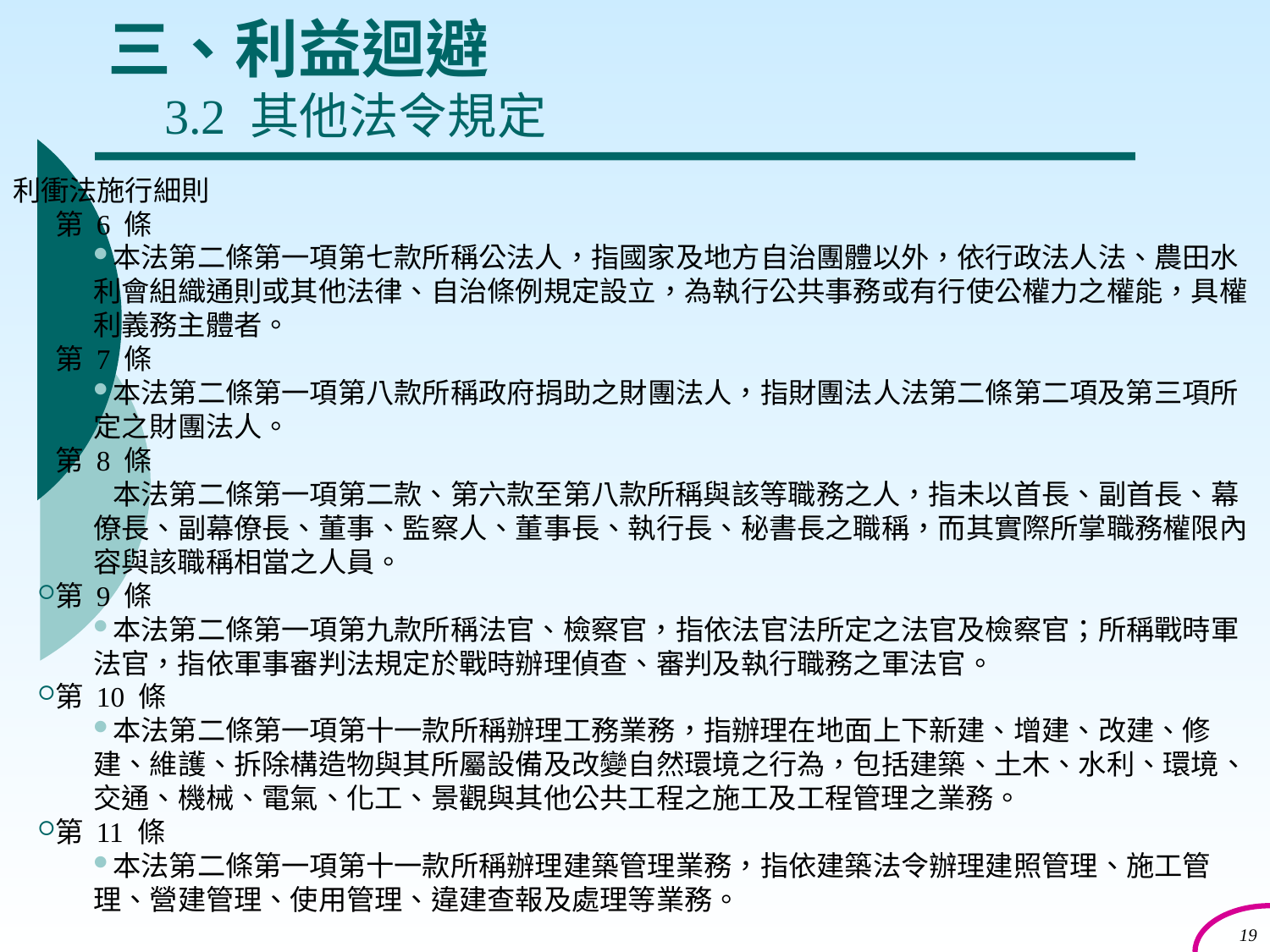

# 三、利益迴避 3.2 其他法令規定
利衝法施行細則
第 6 條
本法第二條第一項第七款所稱公法人，指國家及地方自治團體以外，依行政法人法、農田水利會組織通則或其他法律、自治條例規定設立，為執行公共事務或有行使公權力之權能，具權利義務主體者。
第 7 條
本法第二條第一項第八款所稱政府捐助之財團法人，指財團法人法第二條第二項及第三項所定之財團法人。
第 8 條
本法第二條第一項第二款、第六款至第八款所稱與該等職務之人，指未以首長、副首長、幕僚長、副幕僚長、董事、監察人、董事長、執行長、秘書長之職稱，而其實際所掌職務權限內容與該職稱相當之人員。
第 9 條
本法第二條第一項第九款所稱法官、檢察官，指依法官法所定之法官及檢察官；所稱戰時軍法官，指依軍事審判法規定於戰時辦理偵查、審判及執行職務之軍法官。
第 10 條
本法第二條第一項第十一款所稱辦理工務業務，指辦理在地面上下新建、增建、改建、修建、維護、拆除構造物與其所屬設備及改變自然環境之行為，包括建築、土木、水利、環境、交通、機械、電氣、化工、景觀與其他公共工程之施工及工程管理之業務。
第 11 條
本法第二條第一項第十一款所稱辦理建築管理業務，指依建築法令辦理建照管理、施工管理、營建管理、使用管理、違建查報及處理等業務。
19